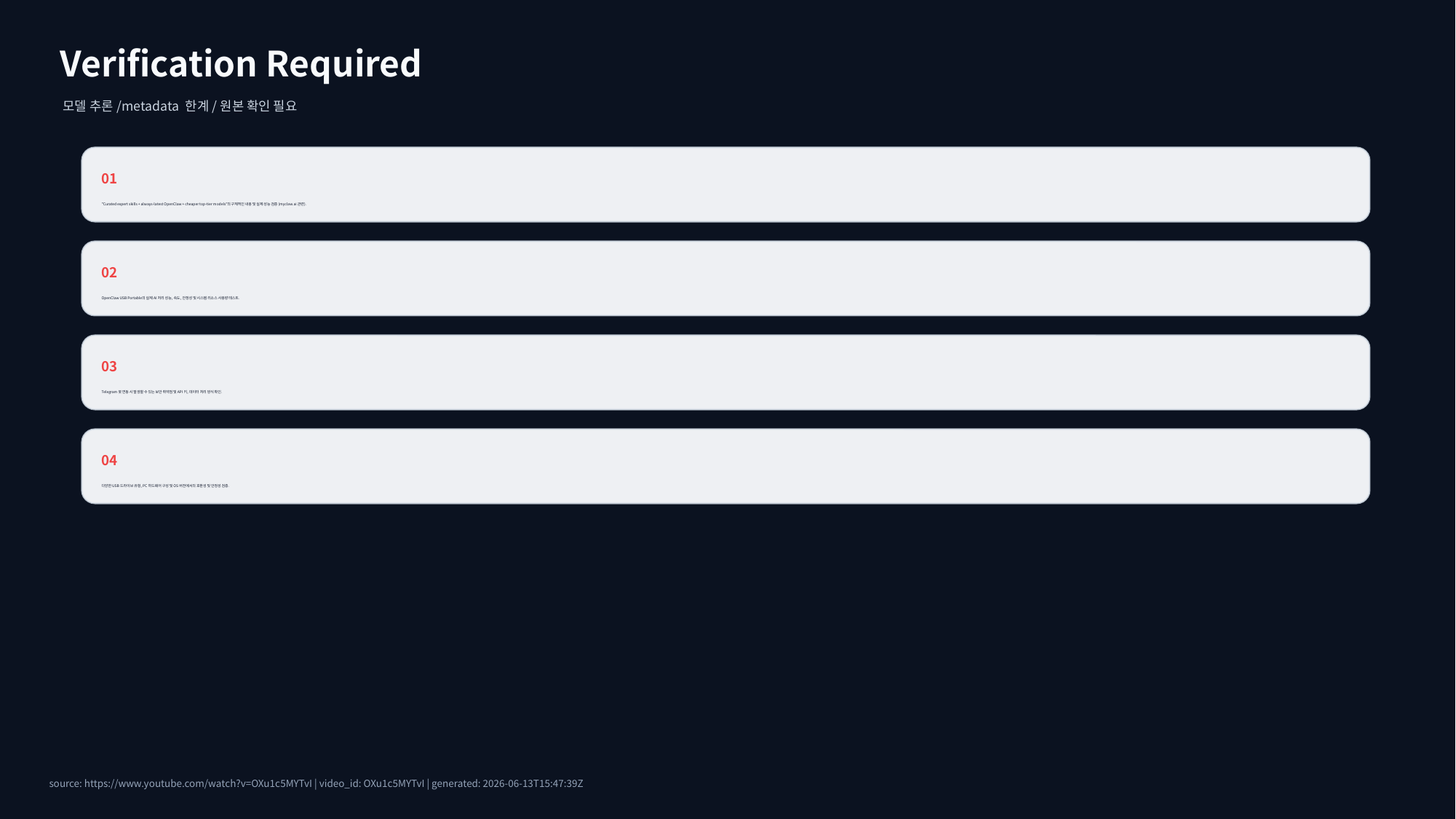

Verification Required
모델 추론/metadata 한계/원본 확인 필요

01
"Curated expert skills + always-latest OpenClaw + cheaper top-tier models"의 구체적인 내용 및 실제 성능 검증 (myclaw.ai 관련).

02
OpenClaw USB Portable의 실제 AI 처리 성능, 속도, 안정성 및 시스템 리소스 사용량 테스트.

03
Telegram 봇 연동 시 발생할 수 있는 보안 취약점 및 API 키, 데이터 처리 방식 확인.

04
다양한 USB 드라이브 유형, PC 하드웨어 구성 및 OS 버전에서의 호환성 및 안정성 검증.
source: https://www.youtube.com/watch?v=OXu1c5MYTvI | video_id: OXu1c5MYTvI | generated: 2026-06-13T15:47:39Z